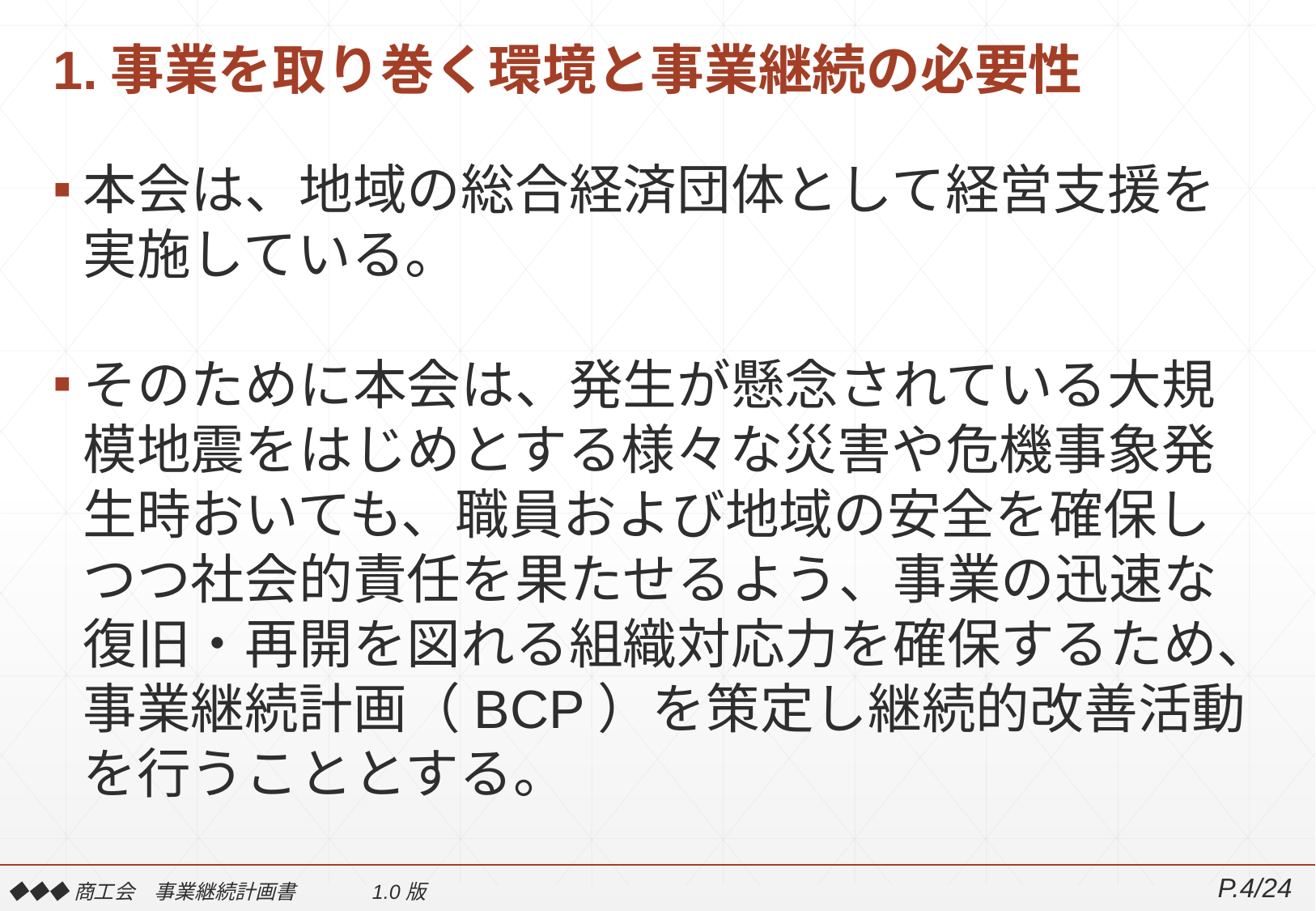

# 1.事業を取り巻く環境と事業継続の必要性
本会は、地域の総合経済団体として経営支援を実施している。

そのために本会は、発生が懸念されている大規模地震をはじめとする様々な災害や危機事象発生時おいても、職員および地域の安全を確保しつつ社会的責任を果たせるよう、事業の迅速な復旧・再開を図れる組織対応力を確保するため、事業継続計画（BCP）を策定し継続的改善活動を行うこととする。